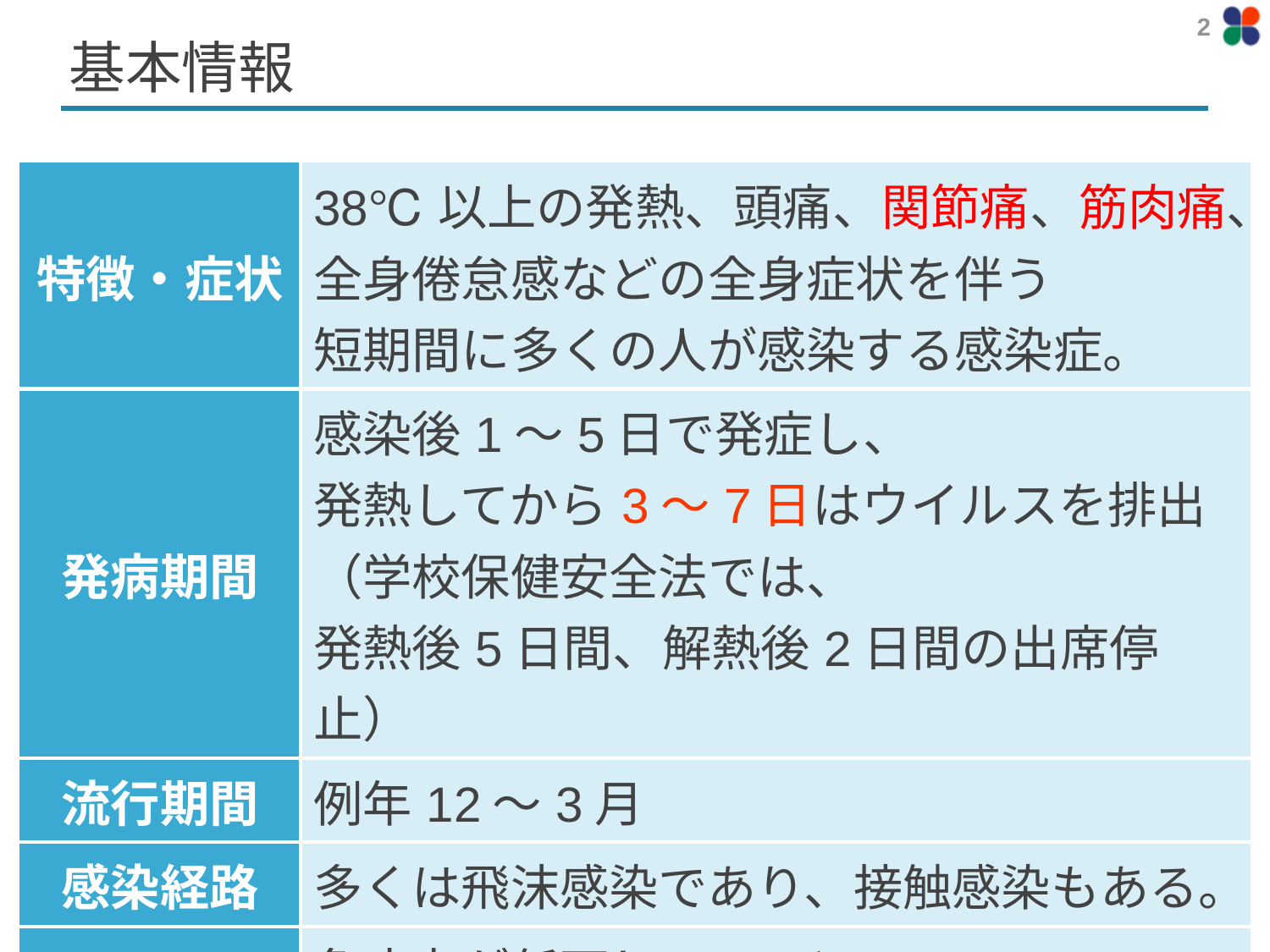

# 基本情報
2
| 特徴・症状 | 38℃以上の発熱、頭痛、関節痛、筋肉痛、全身倦怠感などの全身症状を伴う 短期間に多くの人が感染する感染症。 |
| --- | --- |
| 発病期間 | 感染後1～5日で発症し、 発熱してから3～7日はウイルスを排出（学校保健安全法では、 発熱後5日間、解熱後2日間の出席停止） |
| 流行期間 | 例年12～3月 |
| 感染経路 | 多くは飛沫感染であり、接触感染もある。 |
| 合併症 | 免疫力が低下していると、 肺炎や脳炎などを合併することがある。 |